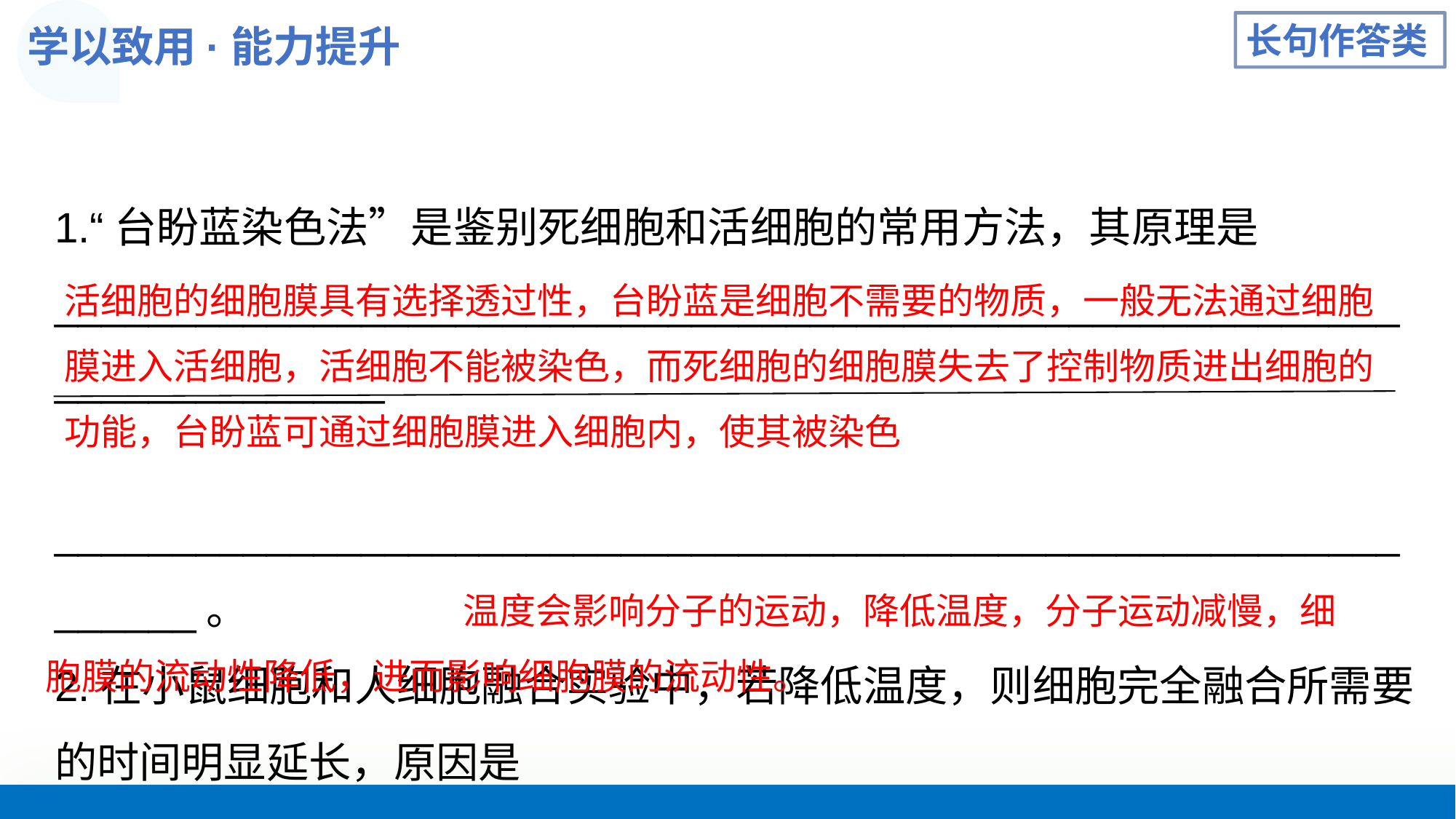

学以致用·能力提升
长句作答类
1.“台盼蓝染色法”是鉴别死细胞和活细胞的常用方法，其原理是_______________________________________________________________________

_______________________________________________________________。
2.在小鼠细胞和人细胞融合实验中，若降低温度，则细胞完全融合所需要的时间明显延长，原因是  ____________________________________________
_______________________________________________________
活细胞的细胞膜具有选择透过性，台盼蓝是细胞不需要的物质，一般无法通过细胞膜进入活细胞，活细胞不能被染色，而死细胞的细胞膜失去了控制物质进出细胞的功能，台盼蓝可通过细胞膜进入细胞内，使其被染色
                                                  温度会影响分子的运动，降低温度，分子运动减慢，细胞膜的流动性降低，进而影响细胞膜的流动性。